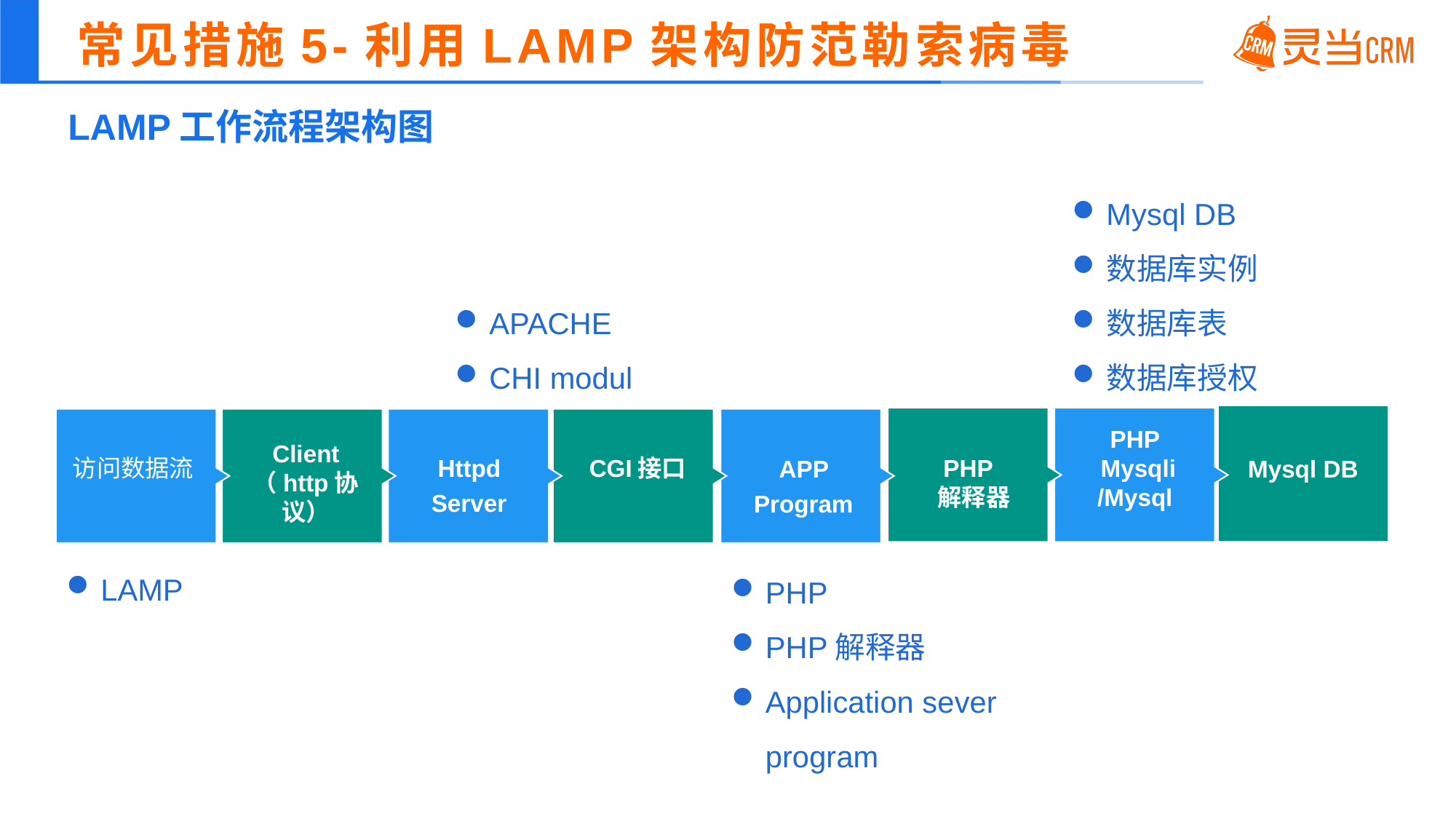

# 常见措施5-利用LAMP架构防范勒索病毒
LAMP工作流程架构图
APACHE
CHI modul
Mysql DB
数据库实例
数据库表
数据库授权

Client
（http协议）
访问数据流

CGI接口

Httpd Server

PHP
 解释器

PHP
 Mysqli
/Mysql

APP Program

Mysql DB

LAMP

PHP
PHP解释器
Application sever program